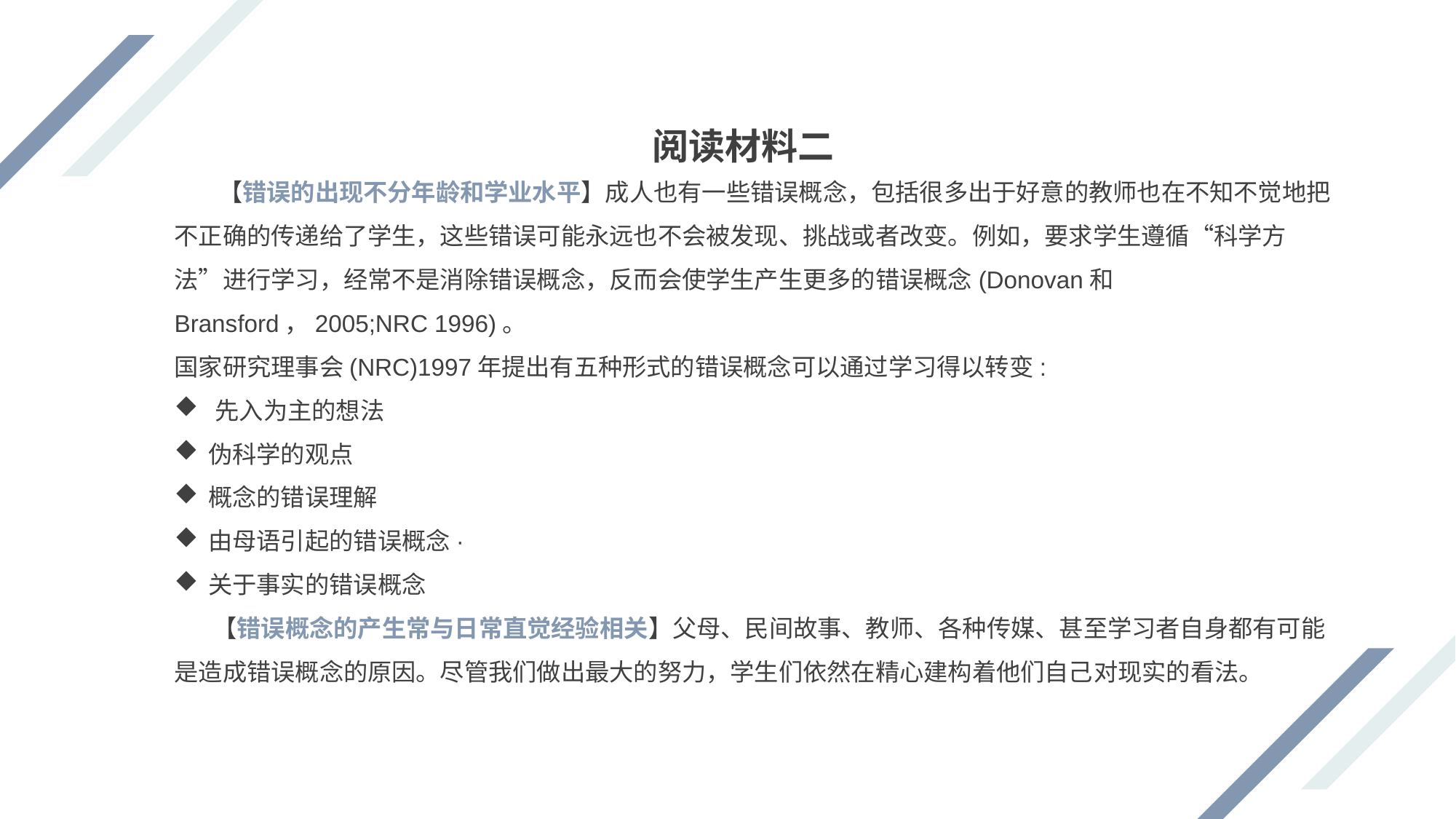

阅读材料二
       【错误的出现不分年龄和学业水平】成人也有一些错误概念，包括很多出于好意的教师也在不知不觉地把不正确的传递给了学生，这些错误可能永远也不会被发现、挑战或者改变。例如，要求学生遵循“科学方法”进行学习，经常不是消除错误概念，反而会使学生产生更多的错误概念(Donovan和Bransford，2005;NRC 1996)。
国家研究理事会(NRC)1997年提出有五种形式的错误概念可以通过学习得以转变:
先入为主的想法
伪科学的观点
概念的错误理解
由母语引起的错误概念·
关于事实的错误概念
      【错误概念的产生常与日常直觉经验相关】父母、民间故事、教师、各种传媒、甚至学习者自身都有可能是造成错误概念的原因。尽管我们做出最大的努力，学生们依然在精心建构着他们自己对现实的看法。